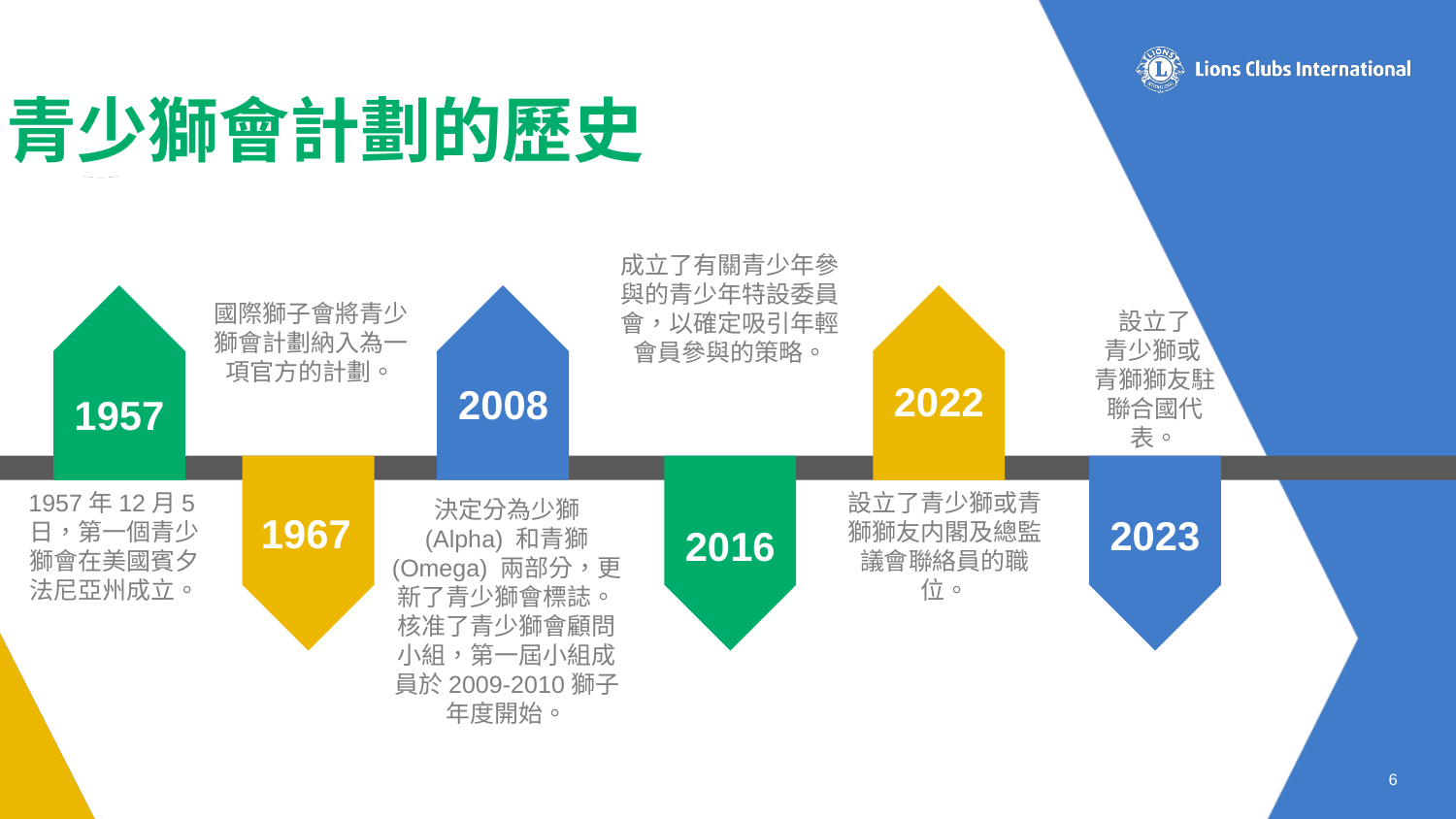

# 青少獅會計劃的歷史
成立了有關青少年參與的青少年特設委員會，以確定吸引年輕會員參與的策略。
國際獅子會將青少獅會計劃納入為一項官方的計劃。
設立了
青少獅或
青獅獅友駐聯合國代表。

2022
2008
1957

1957年12月5日，第一個青少獅會在美國賓夕法尼亞州成立。
設立了青少獅或青獅獅友内閣及總監議會聯絡員的職位。

決定分為少獅 (Alpha) 和青獅 (Omega) 兩部分，更新了青少獅會標誌。核准了青少獅會顧問小組，第一屆小組成員於2009-2010獅子年度開始。
1967
2023
2014
2016